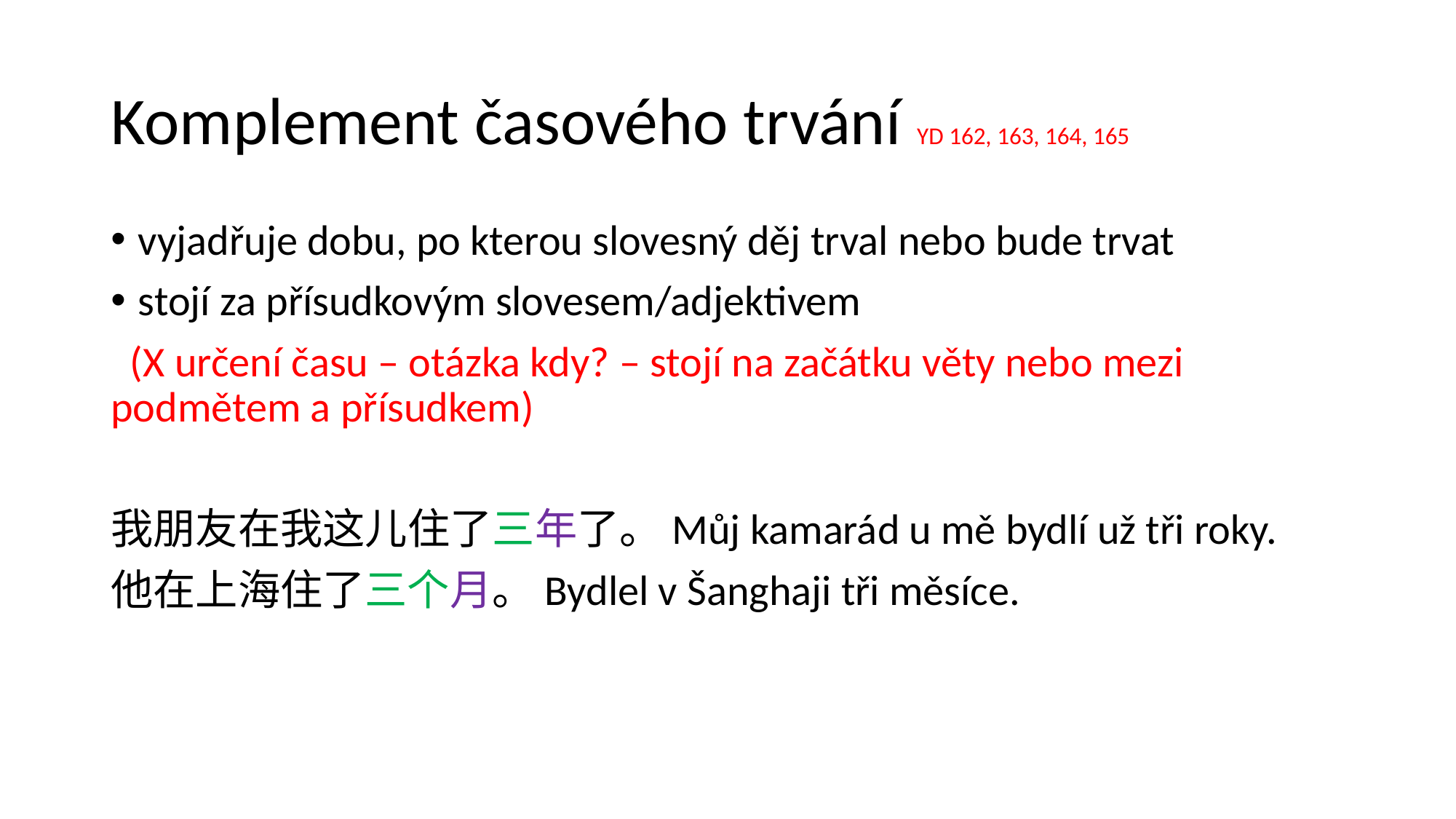

# Komplement časového trvání YD 162, 163, 164, 165
vyjadřuje dobu, po kterou slovesný děj trval nebo bude trvat
stojí za přísudkovým slovesem/adjektivem
  (X určení času – otázka kdy? – stojí na začátku věty nebo mezi podmětem a přísudkem)

我朋友在我这儿住了三年了。Můj kamarád u mě bydlí už tři roky.
他在上海住了三个月。Bydlel v Šanghaji tři měsíce.